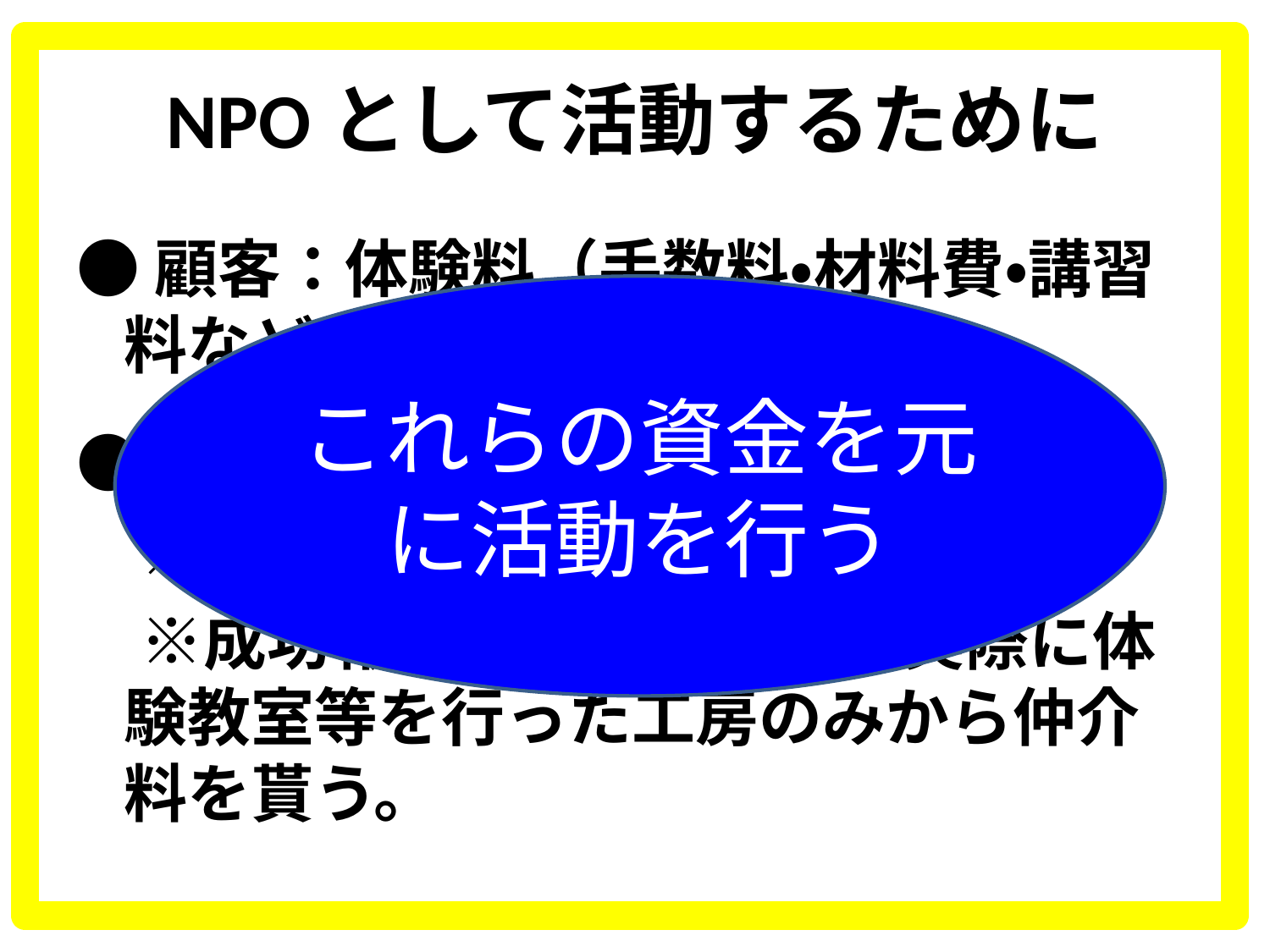

# NPOとして活動するために
●顧客：体験料（手数料・材料費・講習料などすべて込み)

●工房：仲介料
　※登録・会員費は無料とする。
　※成功報酬方式を採用し、実際に体験教室等を行った工房のみから仲介料を貰う。

これらの資金を元に活動を行う